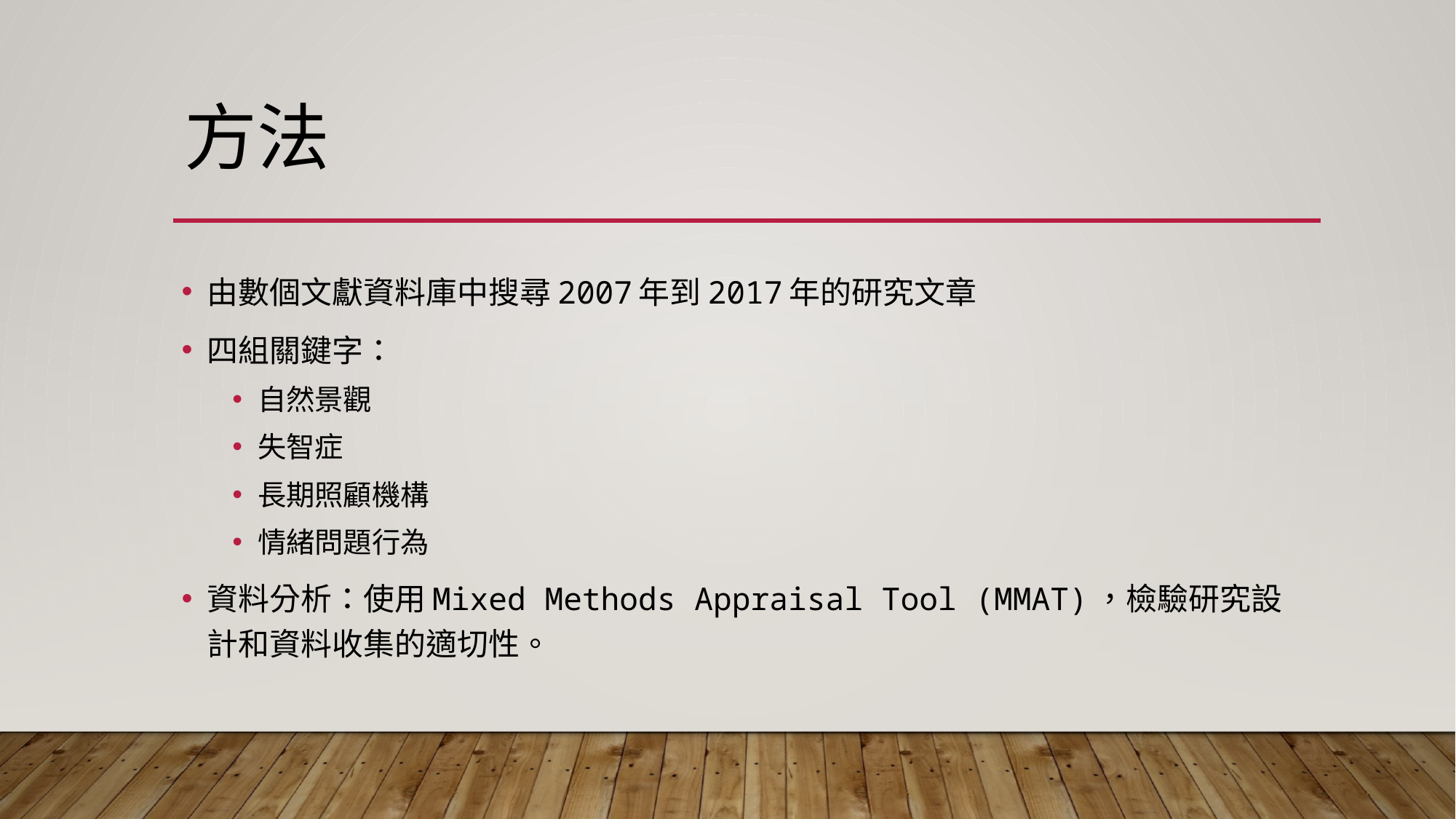

# 方法
由數個文獻資料庫中搜尋2007年到2017年的研究文章
四組關鍵字：
自然景觀
失智症
長期照顧機構
情緒問題行為
資料分析：使用Mixed Methods Appraisal Tool (MMAT)，檢驗研究設計和資料收集的適切性。